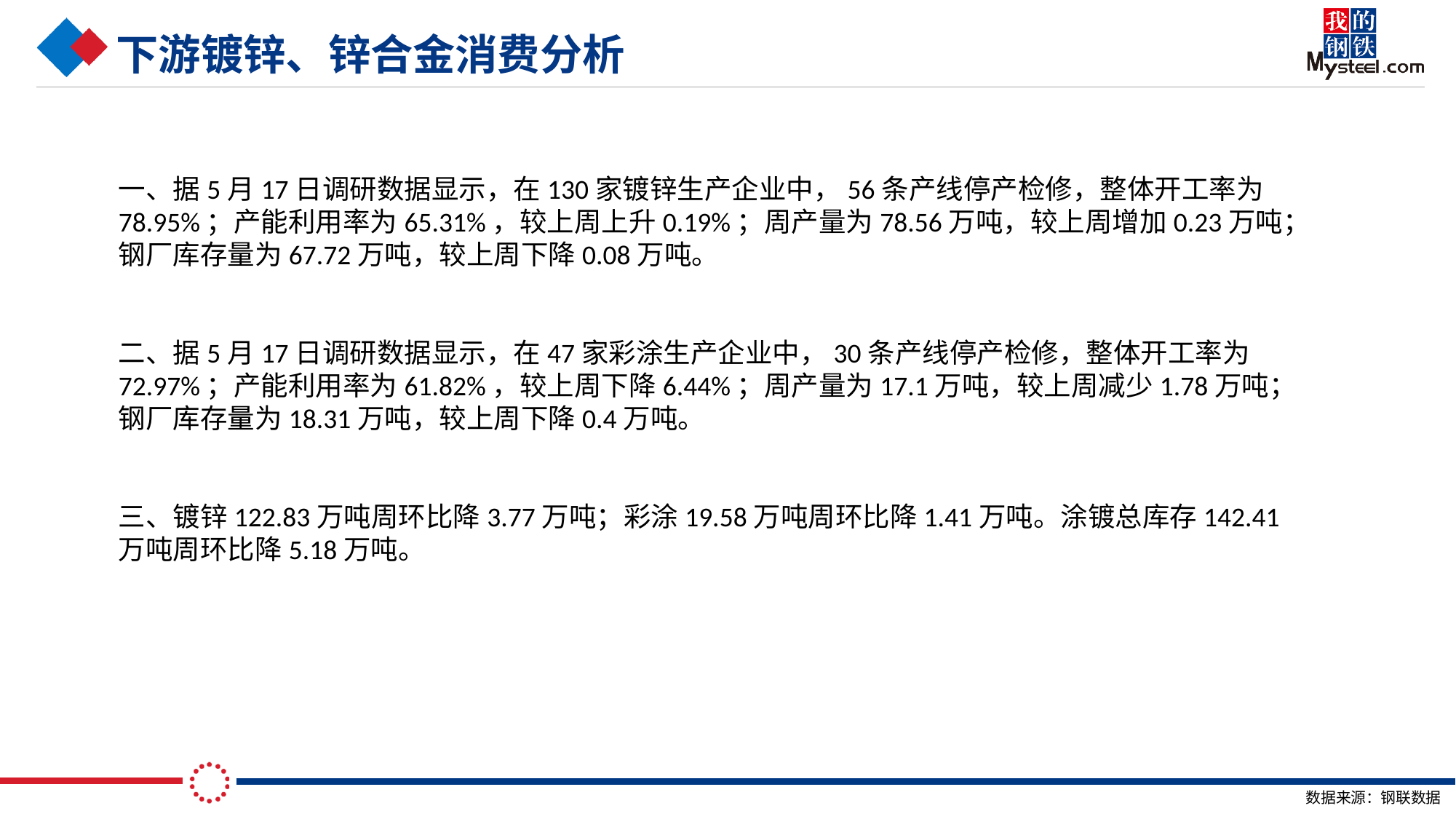

# 下游镀锌、锌合金消费分析

一、据5月17日调研数据显示，在130家镀锌生产企业中，56条产线停产检修，整体开工率为78.95%；产能利用率为65.31%，较上周上升0.19%；周产量为78.56万吨，较上周增加0.23万吨；钢厂库存量为67.72万吨，较上周下降0.08万吨。

二、据5月17日调研数据显示，在47家彩涂生产企业中，30条产线停产检修，整体开工率为72.97%；产能利用率为61.82%，较上周下降6.44%；周产量为17.1万吨，较上周减少1.78万吨；钢厂库存量为18.31万吨，较上周下降0.4万吨。

三、镀锌122.83万吨周环比降3.77万吨；彩涂19.58万吨周环比降1.41万吨。涂镀总库存142.41万吨周环比降5.18万吨。

数据来源：钢联数据